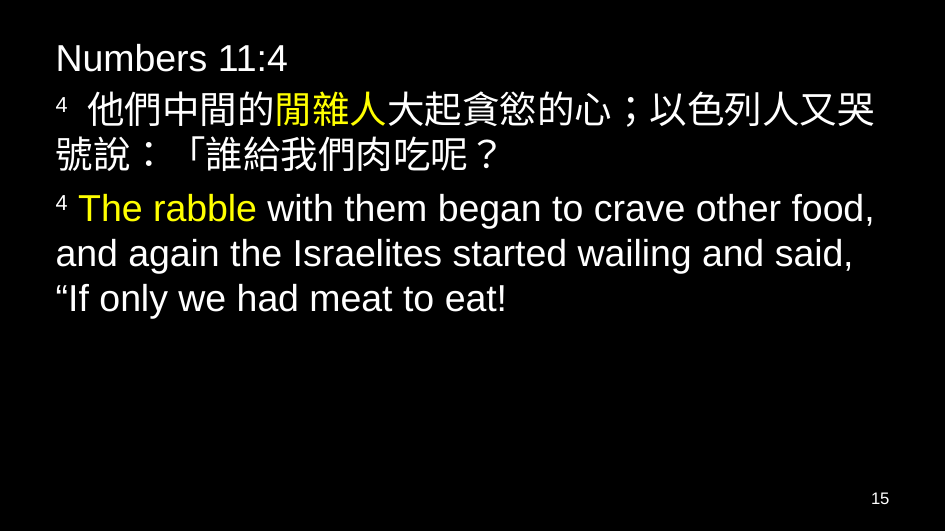

Numbers 11:4
4 他們中間的閒雜人大起貪慾的心；以色列人又哭號說：「誰給我們肉吃呢？
4 The rabble with them began to crave other food, and again the Israelites started wailing and said, “If only we had meat to eat!

15